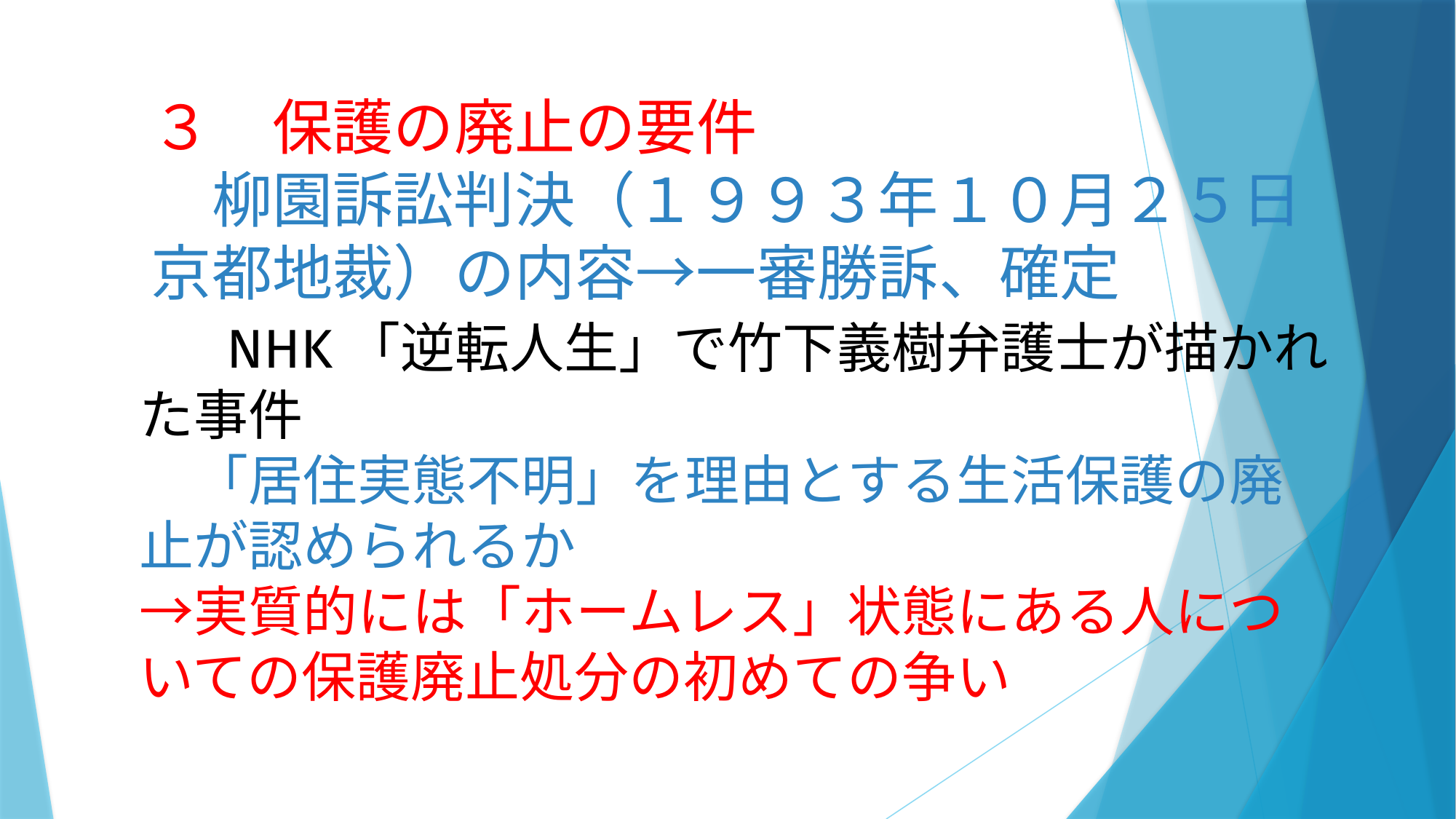

３　保護の廃止の要件
　　　柳園訴訟判決（１９９３年１０月２５日
　　京都地裁）の内容→一審勝訴、確定
　　　NHK「逆転人生」で竹下義樹弁護士が描かれ
　　た事件
　　　「居住実態不明」を理由とする生活保護の廃
　　止が認められるか
　　→実質的には「ホームレス」状態にある人につ
　　いての保護廃止処分の初めての争い